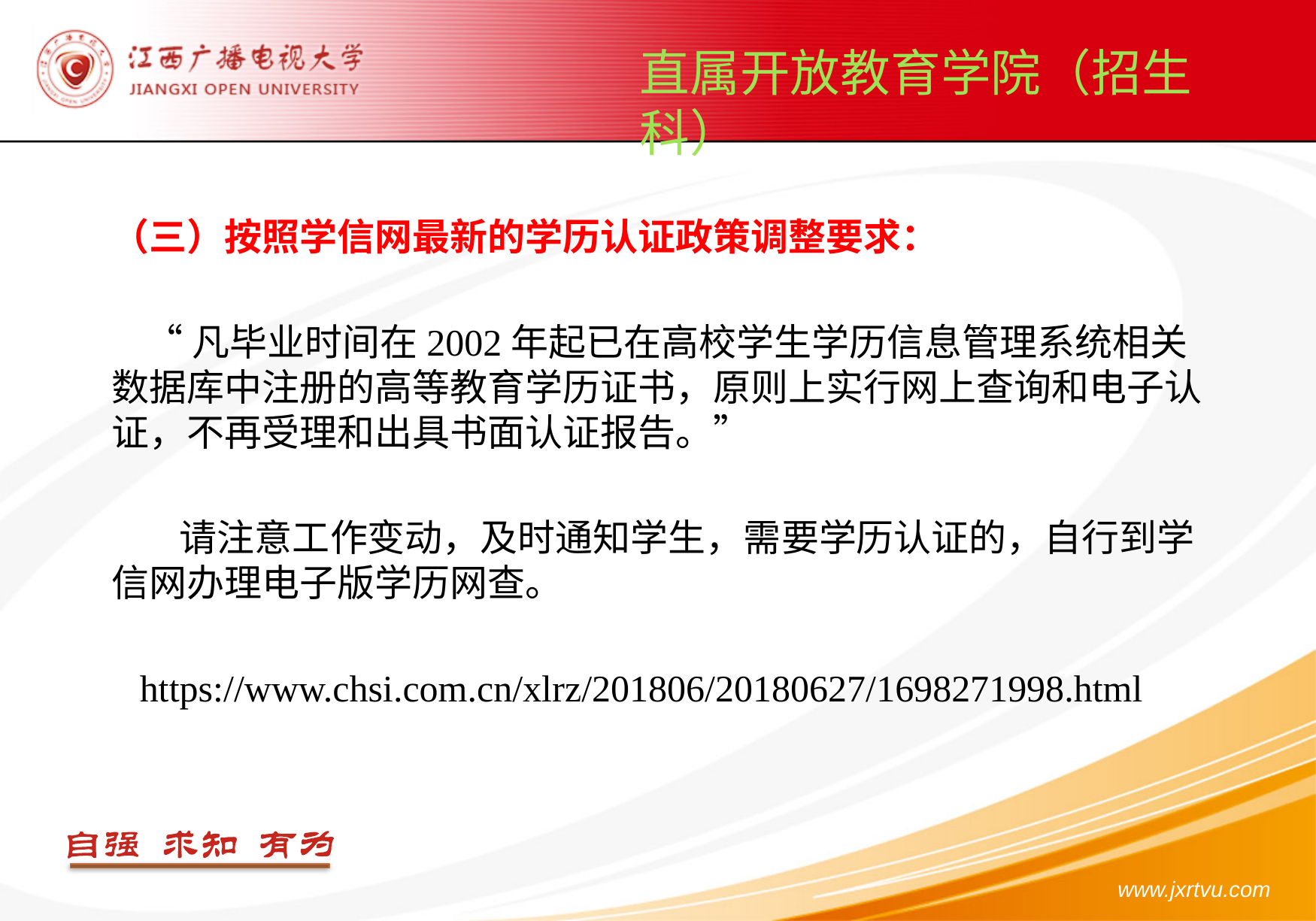

直属开放教育学院（招生科）
（三）按照学信网最新的学历认证政策调整要求：

    “凡毕业时间在2002年起已在高校学生学历信息管理系统相关数据库中注册的高等教育学历证书，原则上实行网上查询和电子认证，不再受理和出具书面认证报告。”

       请注意工作变动，及时通知学生，需要学历认证的，自行到学信网办理电子版学历网查。

   https://www.chsi.com.cn/xlrz/201806/20180627/1698271998.html